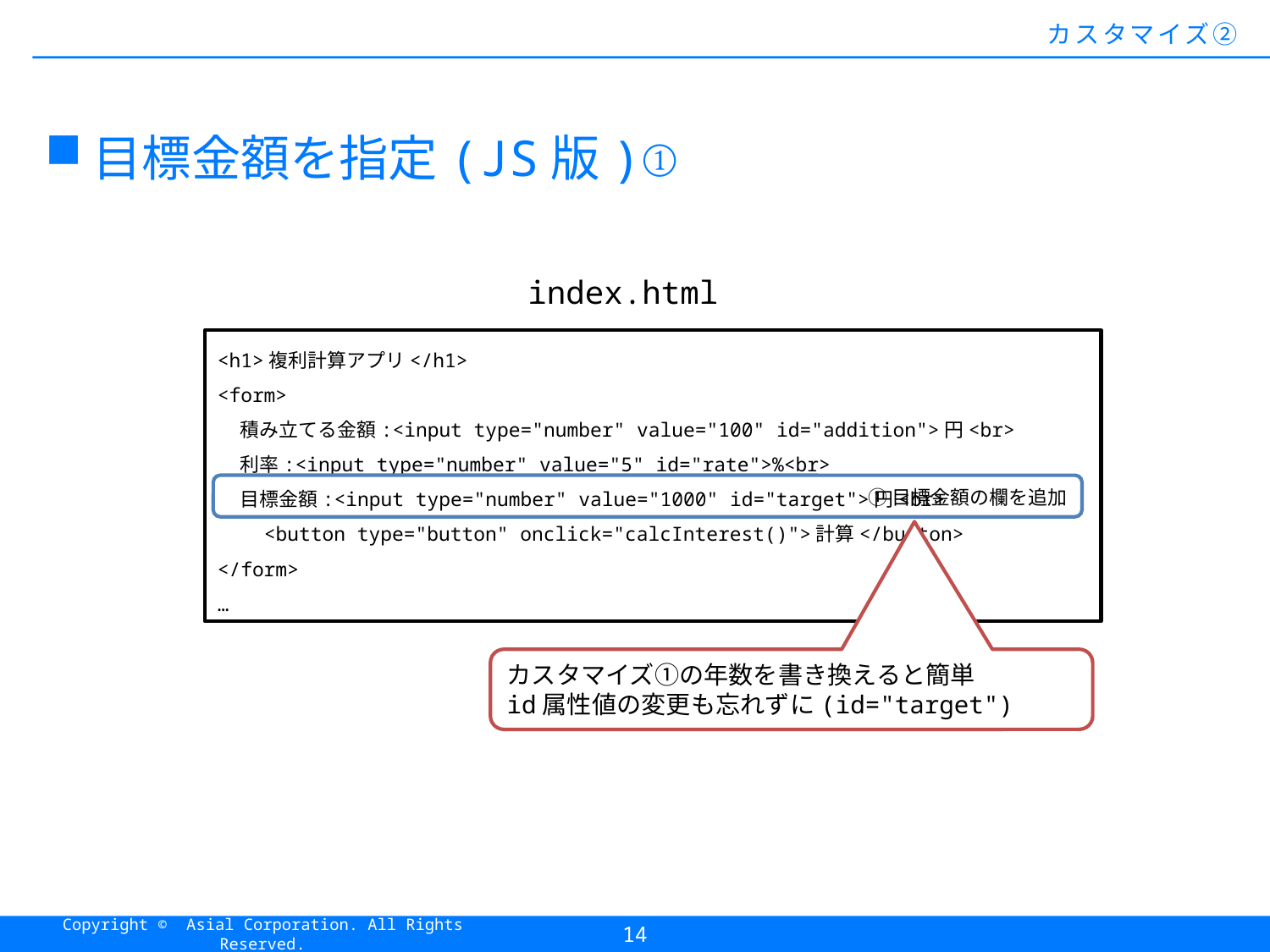

#
カスタマイズ②
目標金額を指定(JS版)①
index.html
<h1>複利計算アプリ</h1>
<form>
    積み立てる金額:<input type="number" value="100" id="addition">円<br>
    利率:<input type="number" value="5" id="rate">%<br>
    目標金額:<input type="number" value="1000" id="target">円<br>
    <button type="button" onclick="calcInterest()">計算</button>
</form>
…
①目標金額の欄を追加
カスタマイズ①の年数を書き換えると簡単
id属性値の変更も忘れずに(id="target")
14